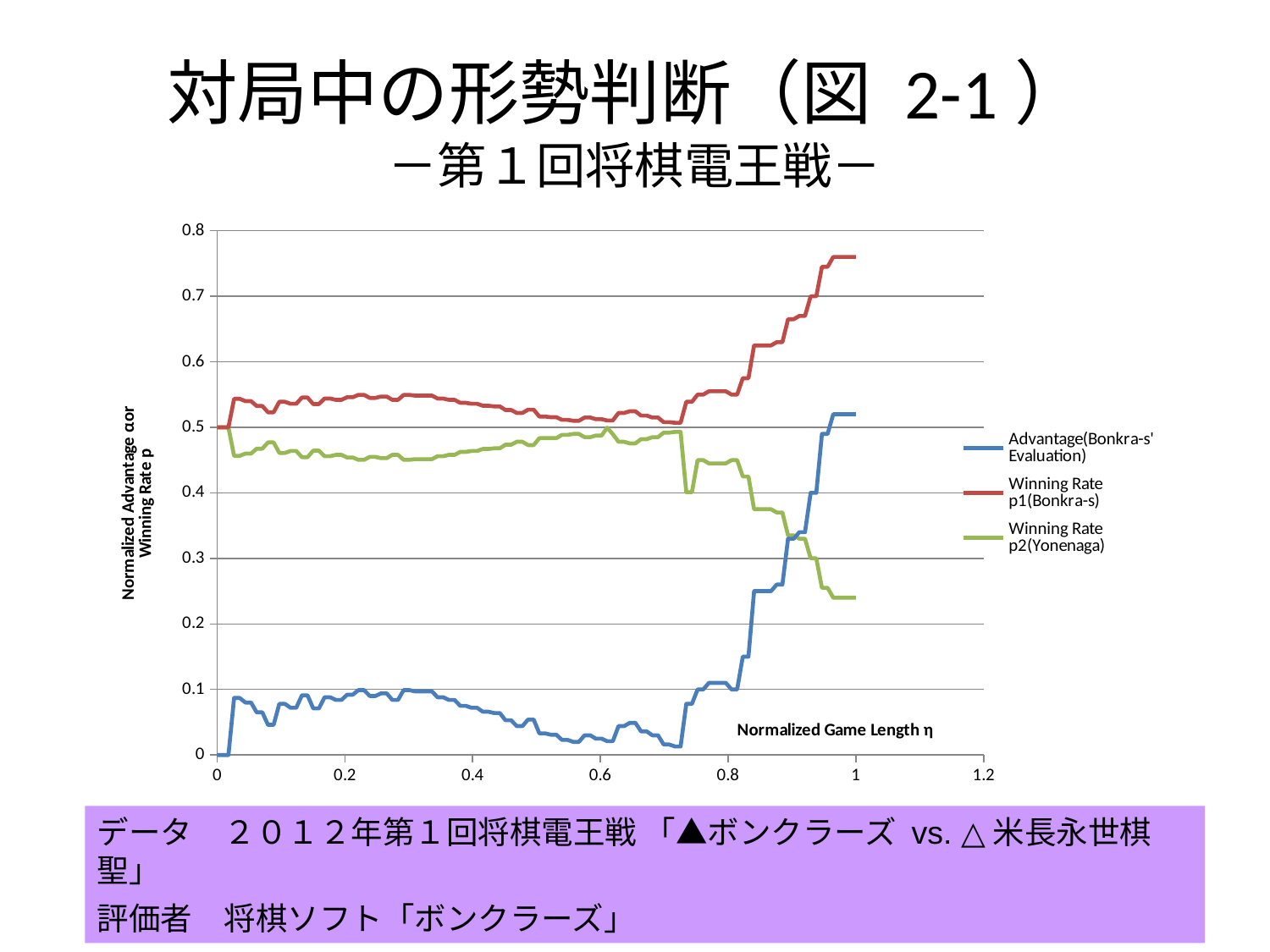

# 対局中の形勢判断（図 2-1）
－第１回将棋電王戦－

### Chart

| Category |  |  |  |
|---|---|---|---|
データ　２０１２年第１回将棋電王戦 「▲ボンクラーズ vs. △米長永世棋聖」
評価者　将棋ソフト「ボンクラーズ」
20